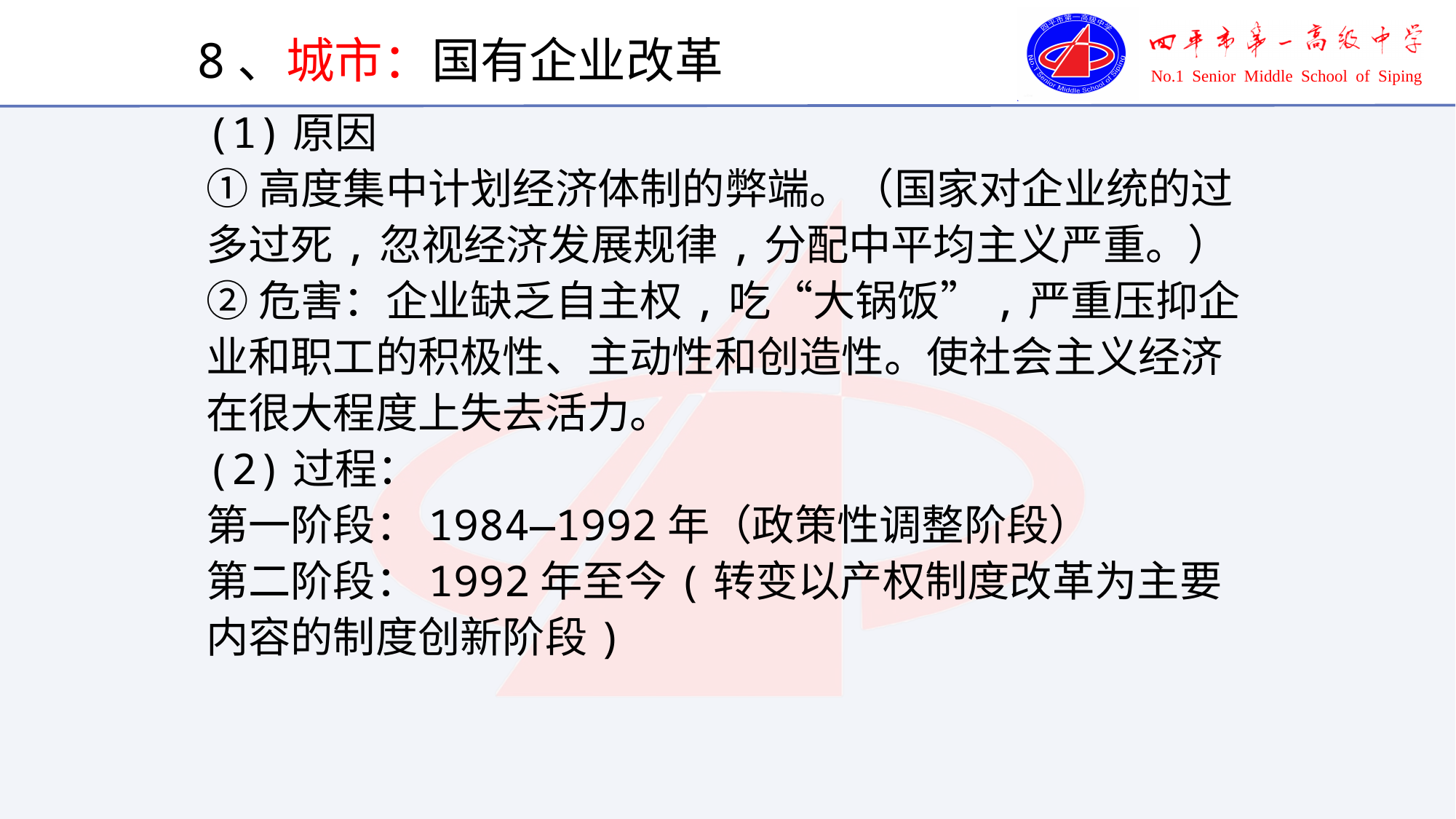

8、城市：国有企业改革
(1)原因
①高度集中计划经济体制的弊端。（国家对企业统的过多过死,忽视经济发展规律,分配中平均主义严重。）
②危害：企业缺乏自主权,吃“大锅饭”,严重压抑企业和职工的积极性、主动性和创造性。使社会主义经济在很大程度上失去活力。
(2)过程：
第一阶段：1984—1992年（政策性调整阶段）
第二阶段：1992年至今(转变以产权制度改革为主要内容的制度创新阶段)